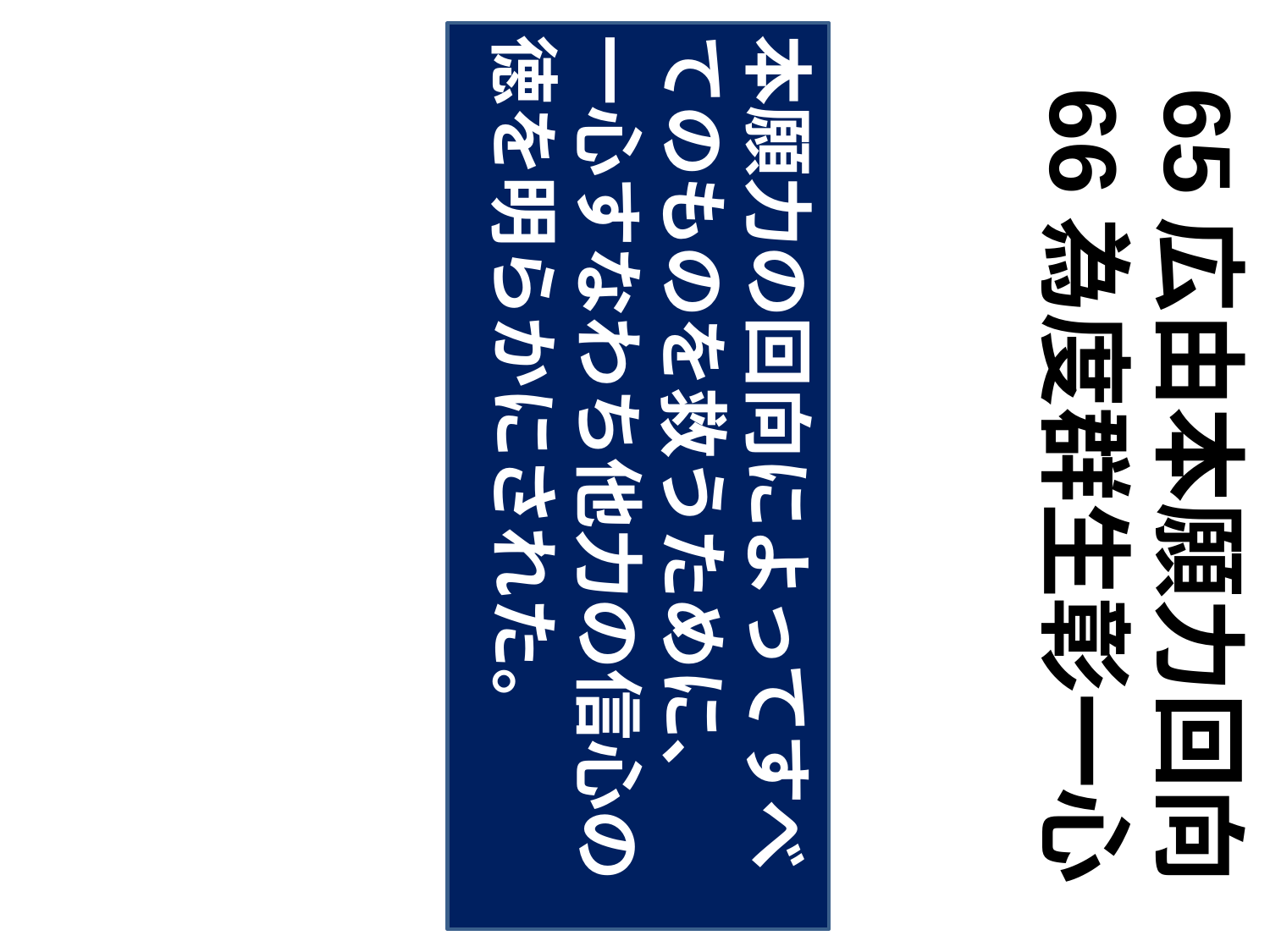

本願力の回向によってすべてのものを救うために、
一心すなわち他力の信心の徳を明らかにされた。
65広由本願力回向
66為度群生彰一心